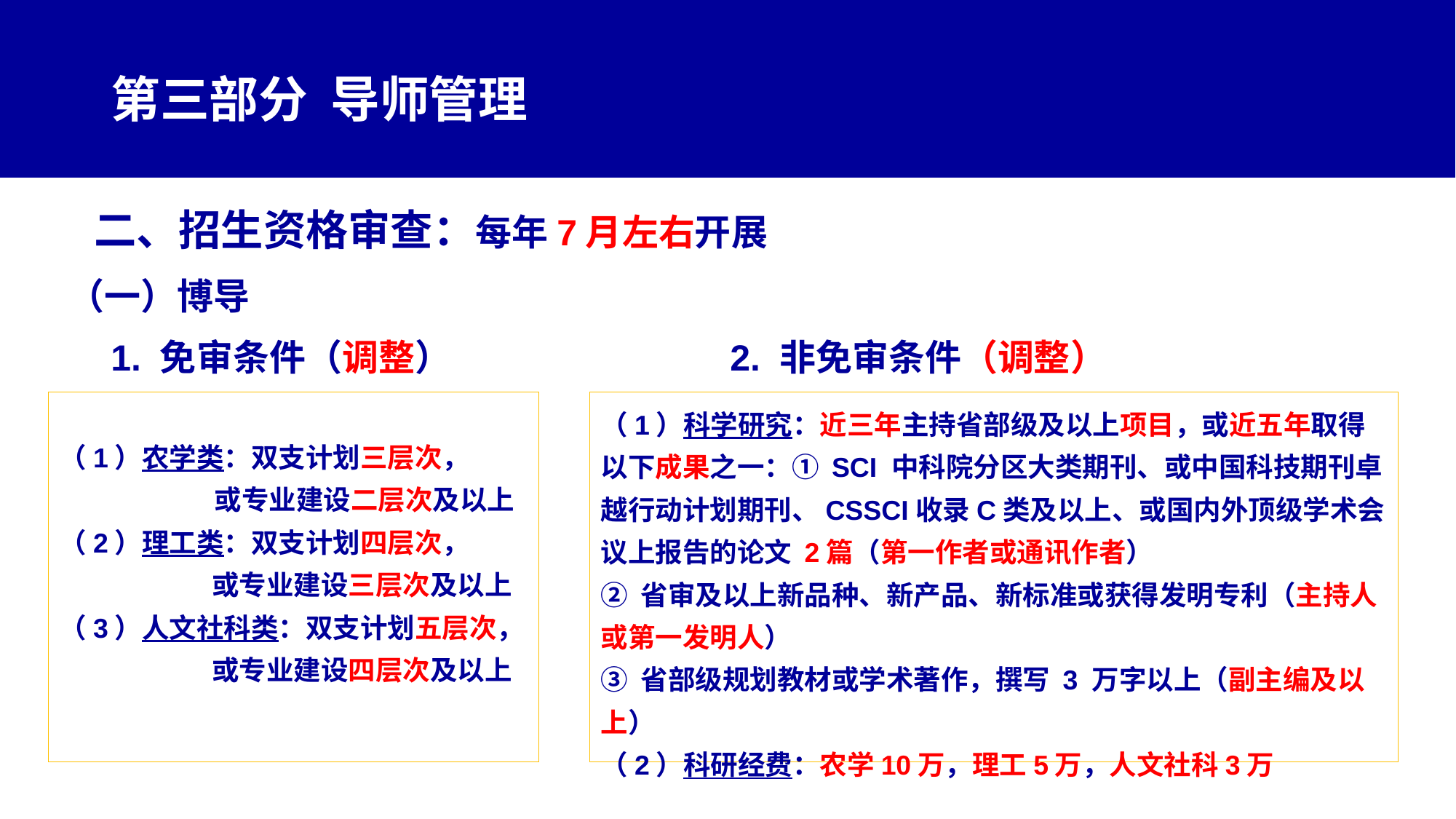

# 第三部分  导师管理
二、招生资格审查：每年7月左右开展
（一）博导
1. 免审条件（调整）                                 2. 非免审条件（调整）
（1）科学研究：近三年主持省部级及以上项目，或近五年取得以下成果之一：① SCI 中科院分区大类期刊、或中国科技期刊卓越行动计划期刊、CSSCI收录C类及以上、或国内外顶级学术会议上报告的论文 2篇（第一作者或通讯作者）
② 省审及以上新品种、新产品、新标准或获得发明专利（主持人或第一发明人）
③ 省部级规划教材或学术著作，撰写 3 万字以上（副主编及以上）
（2）科研经费：农学10万，理工5万，人文社科3万

（1）农学类：双支计划三层次，
或专业建设二层次及以上
（2）理工类：双支计划四层次，
或专业建设三层次及以上
（3）人文社科类：双支计划五层次，或专业建设四层次及以上